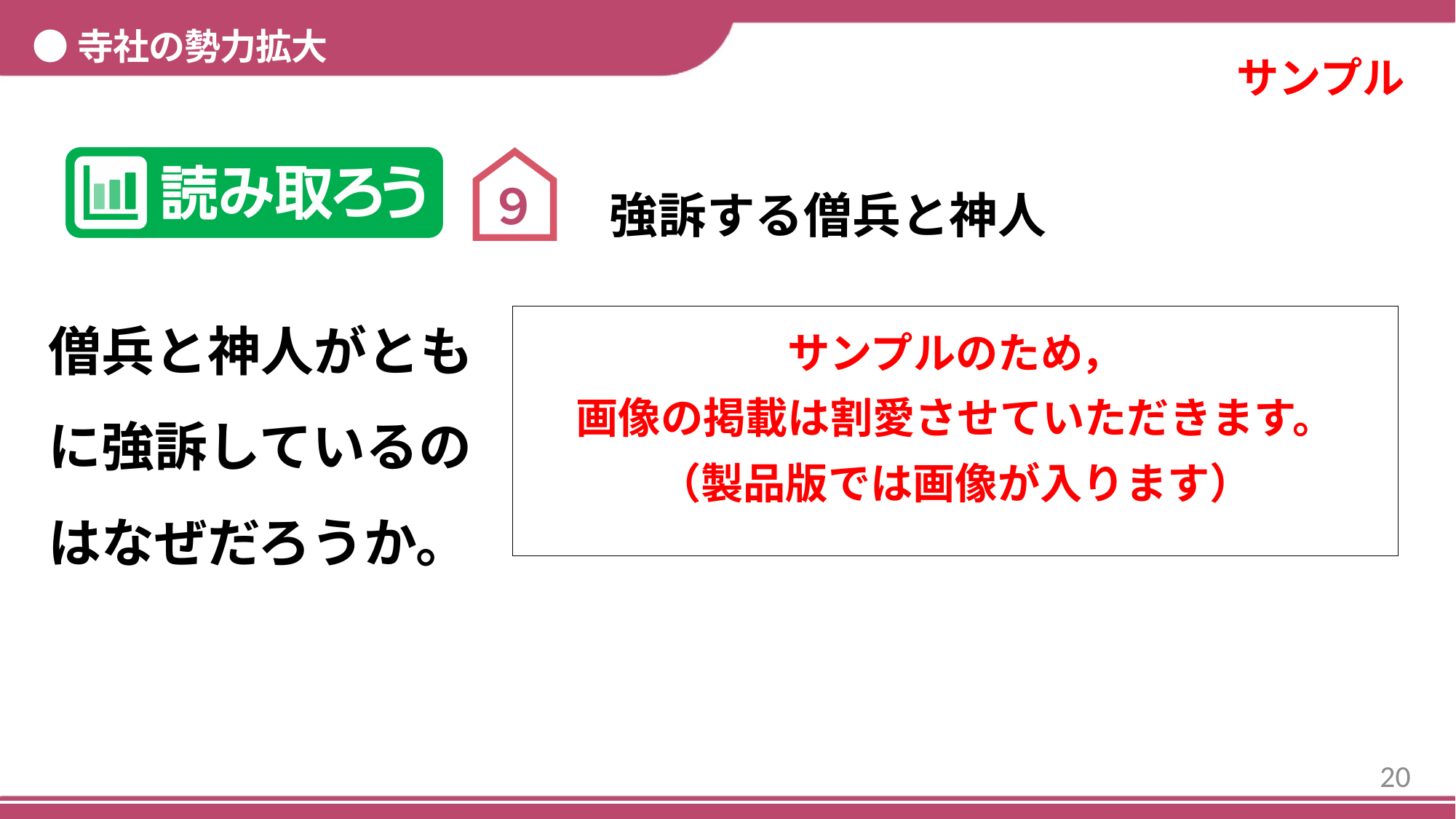

●寺社の勢力拡大
サンプル

９
強訴する僧兵と神人
僧兵と神人がともに強訴しているのはなぜだろうか。
サンプルのため，
画像の掲載は割愛させていただきます。
（製品版では画像が入ります）